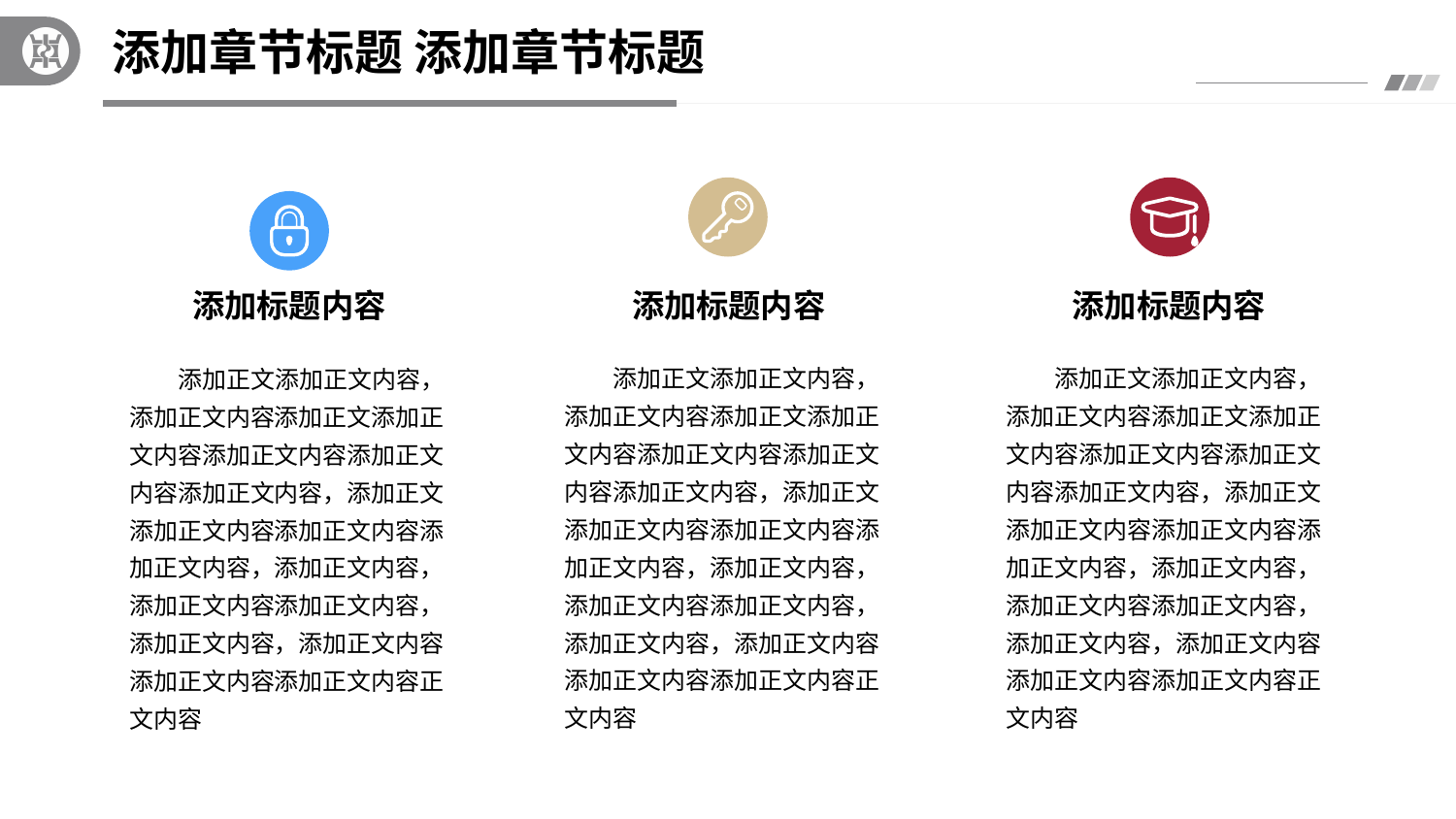

# 添加章节标题 添加章节标题

添加标题内容
添加正文添加正文内容，添加正文内容添加正文添加正文内容添加正文内容添加正文内容添加正文内容，添加正文添加正文内容添加正文内容添加正文内容，添加正文内容，添加正文内容添加正文内容，添加正文内容，添加正文内容添加正文内容添加正文内容正文内容

添加标题内容
添加正文添加正文内容，添加正文内容添加正文添加正文内容添加正文内容添加正文内容添加正文内容，添加正文添加正文内容添加正文内容添加正文内容，添加正文内容，添加正文内容添加正文内容，添加正文内容，添加正文内容添加正文内容添加正文内容正文内容

添加标题内容
添加正文添加正文内容，添加正文内容添加正文添加正文内容添加正文内容添加正文内容添加正文内容，添加正文添加正文内容添加正文内容添加正文内容，添加正文内容，添加正文内容添加正文内容，添加正文内容，添加正文内容添加正文内容添加正文内容正文内容